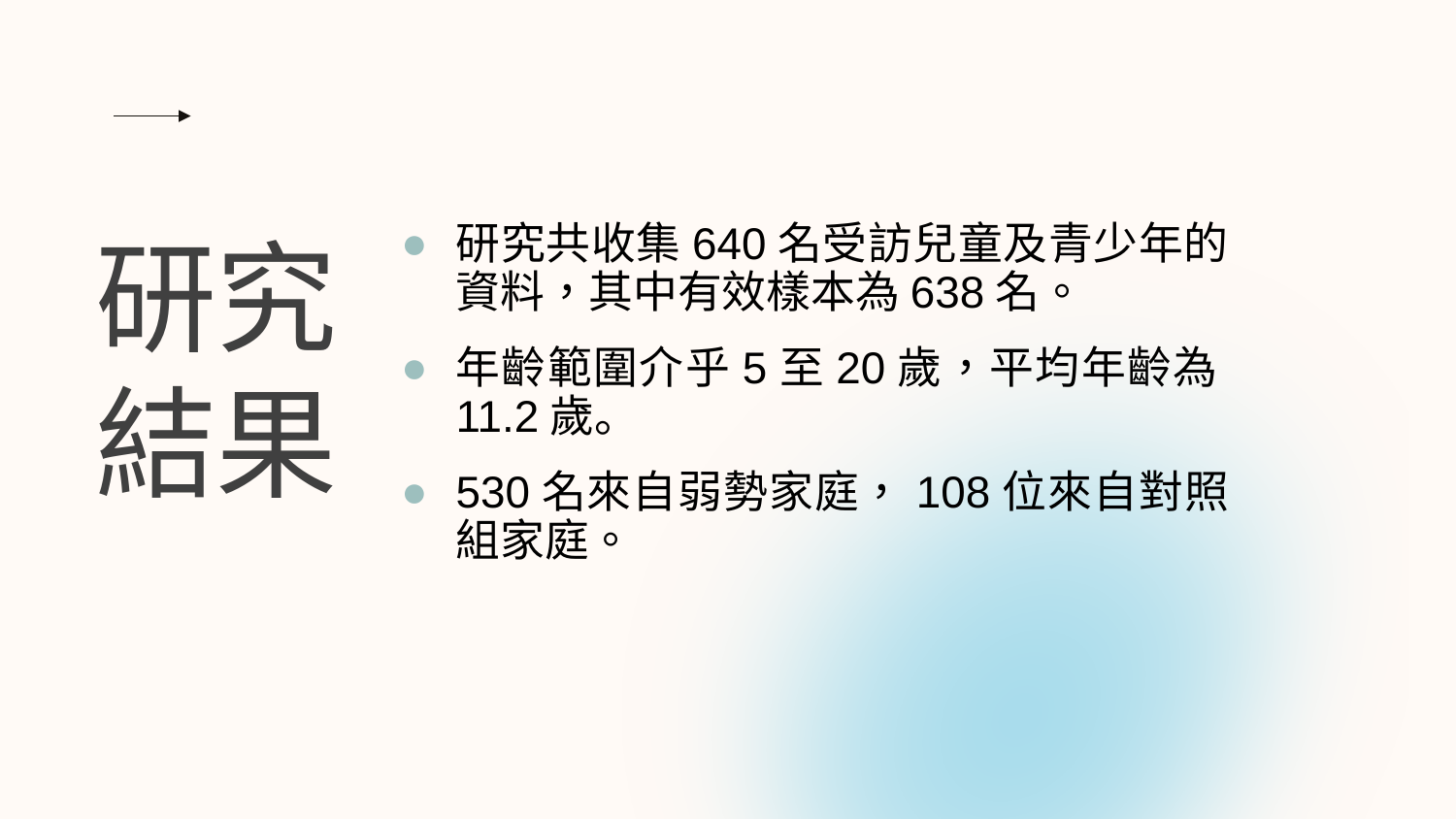

# 研究結果
研究共收集640名受訪兒童及青少年的資料，其中有效樣本為638名。
年齡範圍介乎5至20歲，平均年齡為11.2歲。
530名來自弱勢家庭，108位來自對照組家庭。